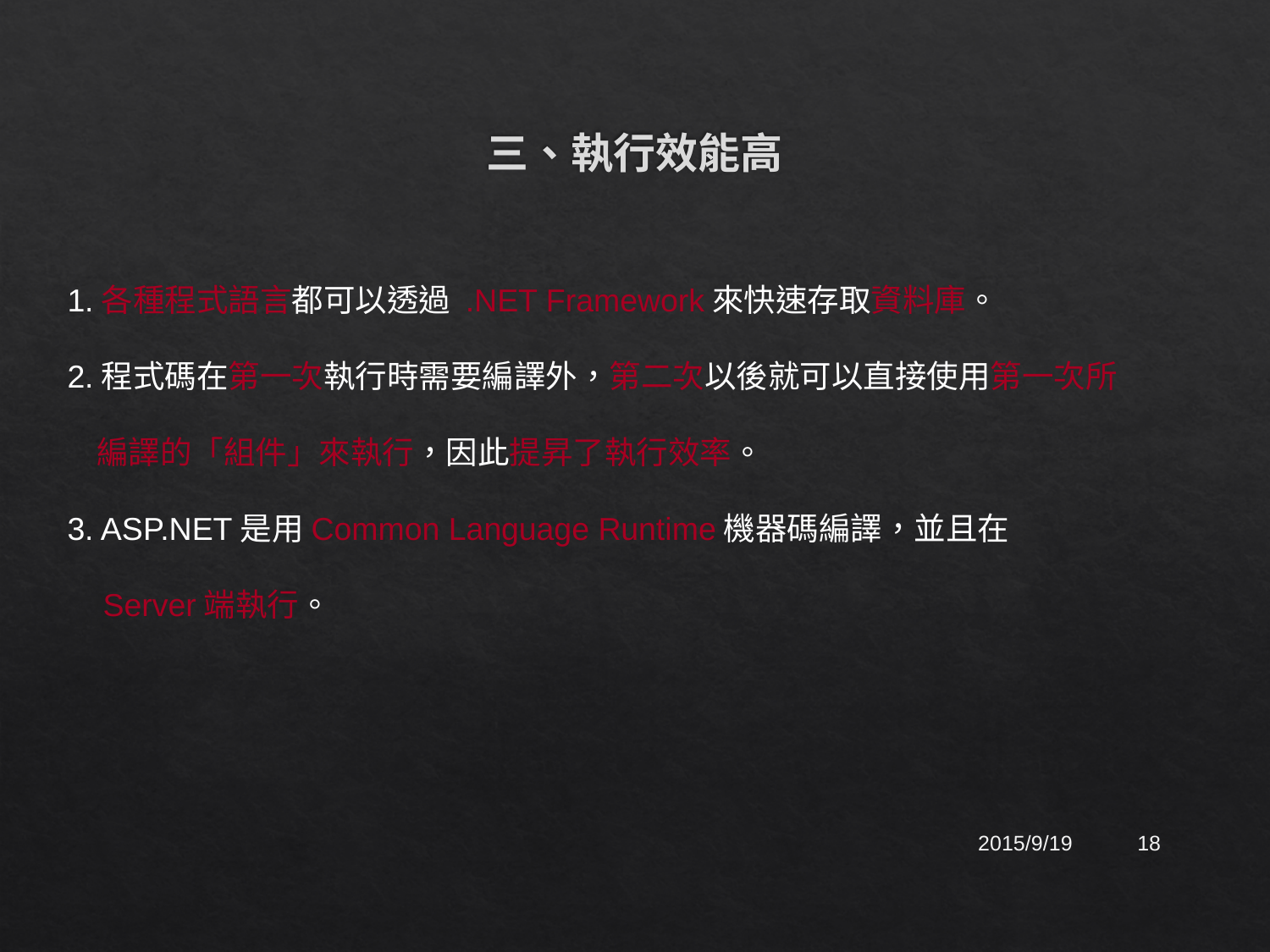

# 三、執行效能高
1.各種程式語言都可以透過 .NET Framework來快速存取資料庫。
2.程式碼在第一次執行時需要編譯外，第二次以後就可以直接使用第一次所
   編譯的「組件」來執行，因此提昇了執行效率。
3. ASP.NET是用Common Language Runtime機器碼編譯，並且在
    Server端執行。
2015/9/19
18